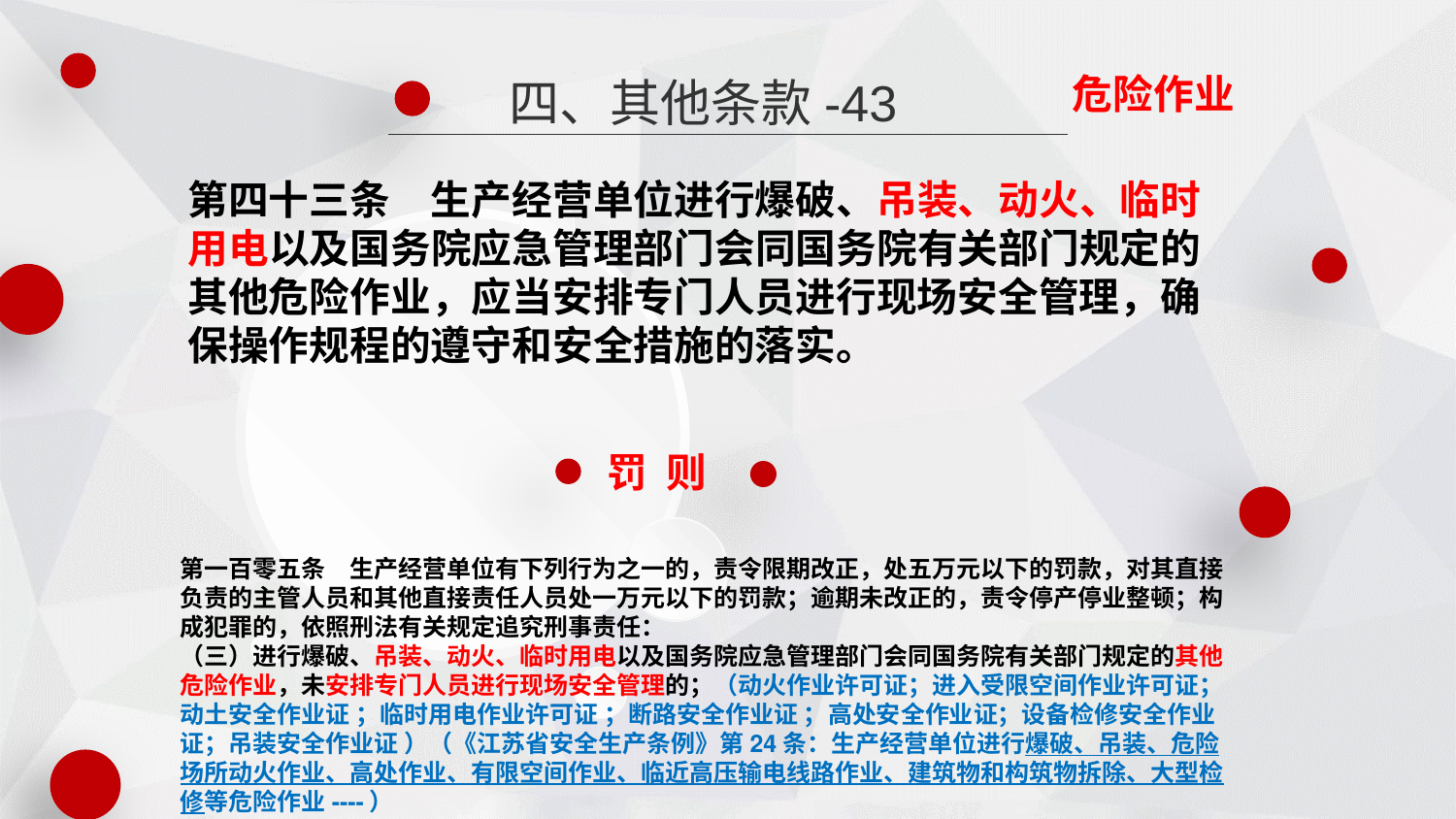

危险作业
四、其他条款-43

第四十三条　生产经营单位进行爆破、吊装、动火、临时用电以及国务院应急管理部门会同国务院有关部门规定的其他危险作业，应当安排专门人员进行现场安全管理，确保操作规程的遵守和安全措施的落实。

罚  则

第一百零五条　生产经营单位有下列行为之一的，责令限期改正，处五万元以下的罚款，对其直接负责的主管人员和其他直接责任人员处一万元以下的罚款；逾期未改正的，责令停产停业整顿；构成犯罪的，依照刑法有关规定追究刑事责任：
（三）进行爆破、吊装、动火、临时用电以及国务院应急管理部门会同国务院有关部门规定的其他危险作业，未安排专门人员进行现场安全管理的；（动火作业许可证；进入受限空间作业许可证；动土安全作业证 ；临时用电作业许可证 ；断路安全作业证 ；高处安全作业证；设备检修安全作业证；吊装安全作业证 ）（《江苏省安全生产条例》第24条：生产经营单位进行爆破、吊装、危险场所动火作业、高处作业、有限空间作业、临近高压输电线路作业、建筑物和构筑物拆除、大型检修等危险作业----）